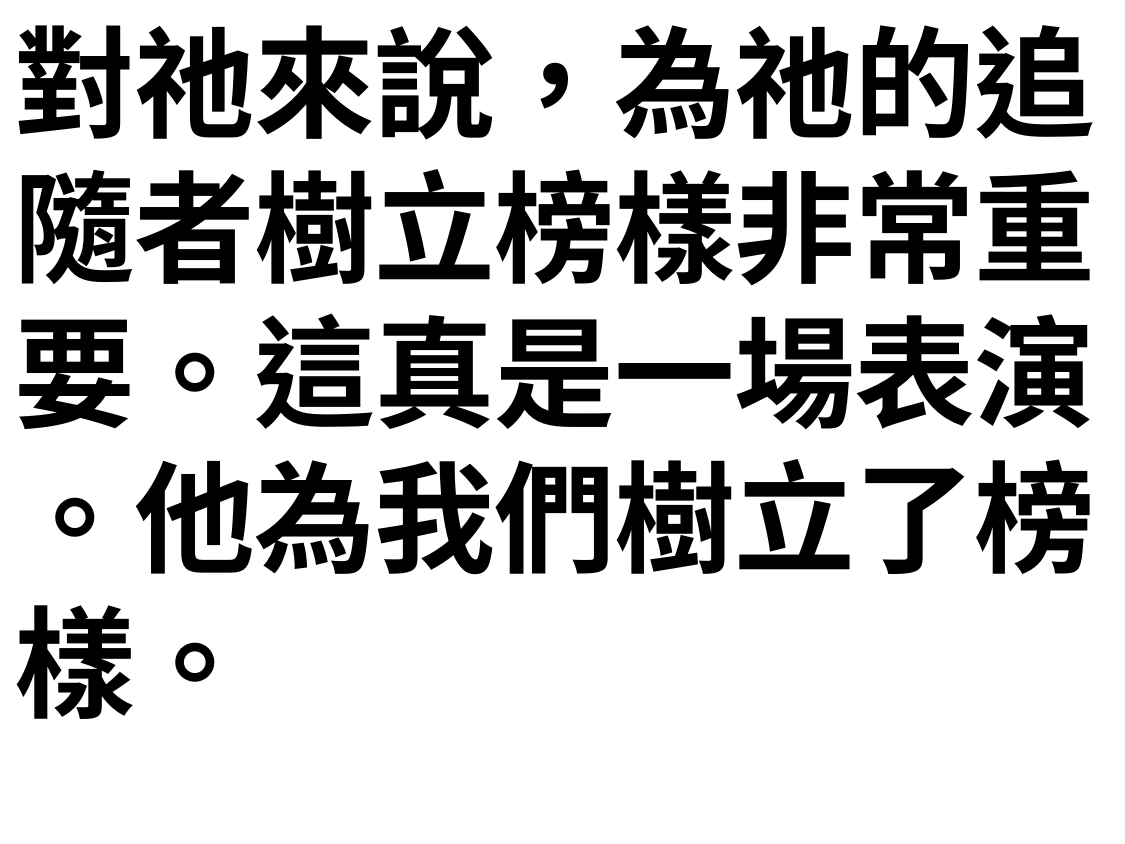

對祂來說，為祂的追隨者樹立榜樣非常重要。這真是一場表演
。他為我們樹立了榜樣。